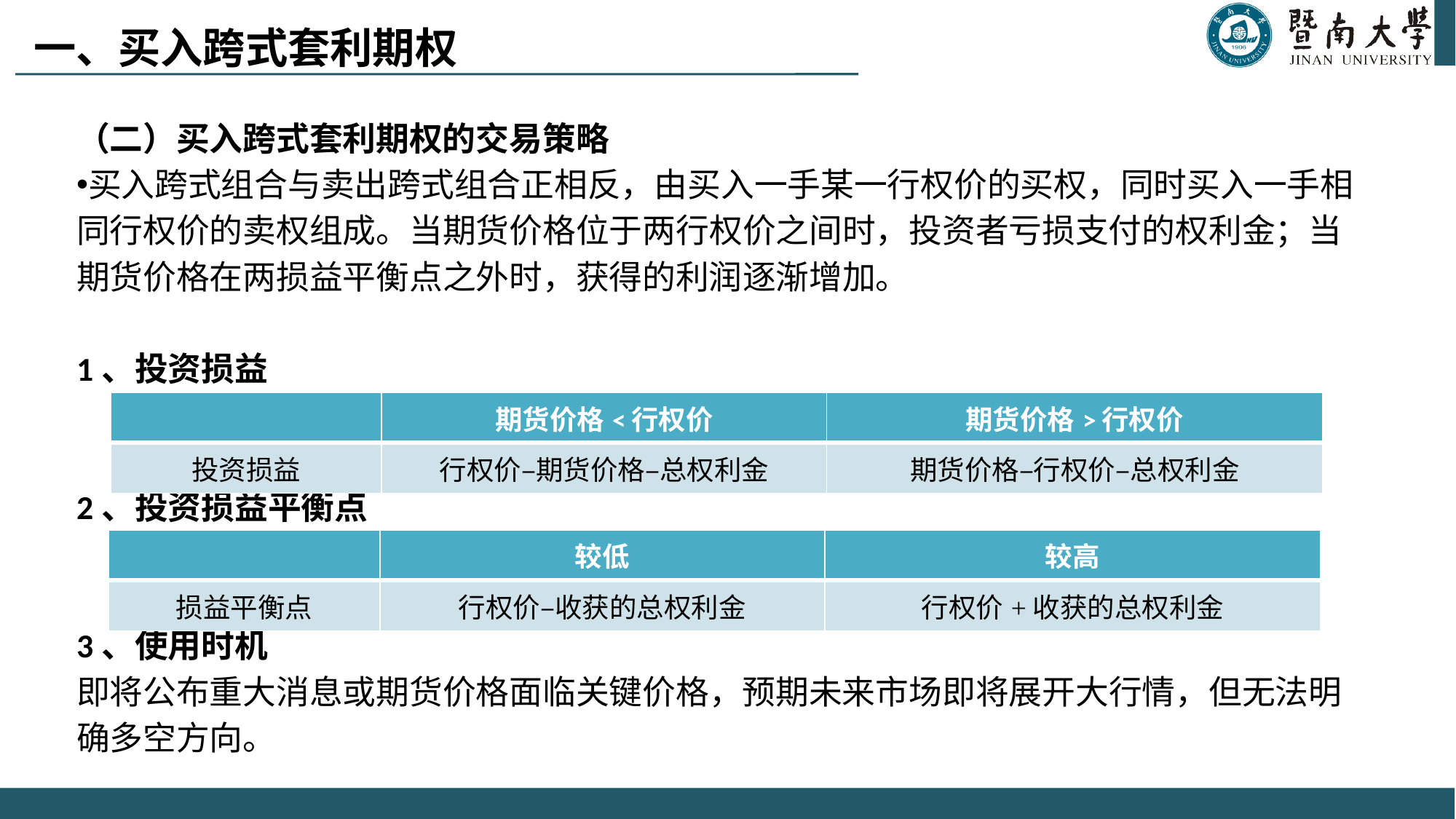

# 一、买入跨式套利期权

（二）买入跨式套利期权的交易策略
买入跨式组合与卖出跨式组合正相反，由买入一手某一行权价的买权，同时买入一手相同行权价的卖权组成。当期货价格位于两行权价之间时，投资者亏损支付的权利金；当期货价格在两损益平衡点之外时，获得的利润逐渐增加。

1、投资损益

2、投资损益平衡点

3、使用时机
即将公布重大消息或期货价格面临关键价格，预期未来市场即将展开大行情，但无法明确多空方向。
|  | 期货价格<行权价 | 期货价格>行权价 |
| --- | --- | --- |
| 投资损益 | 行权价–期货价格–总权利金 | 期货价格–行权价–总权利金 |
|  | 较低 | 较高 |
| --- | --- | --- |
| 损益平衡点 | 行权价–收获的总权利金 | 行权价+收获的总权利金 |